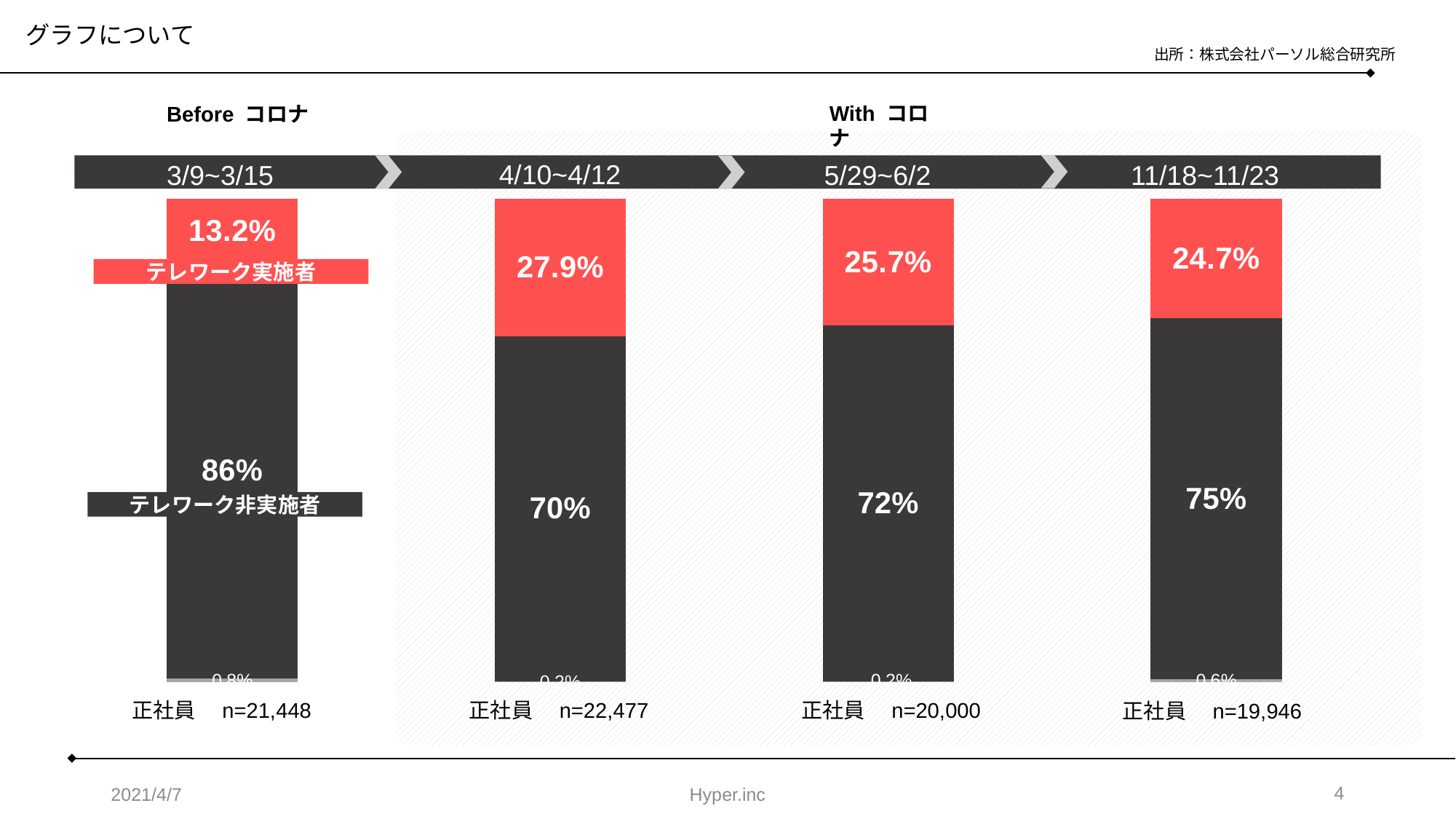

# グラフについて
出所：株式会社パーソル総合研究所
With コロナ
Before コロナ

4/10~4/12
5/29~6/2
11/18~11/23
3/9~3/15

### Chart

| Category | 列2 | 列1 | 系列 1 |
|---|---|---|---|
| カテゴリ 1 | 0.008 | 0.86 | 0.132 |
| カテゴリ 2 | 0.0017 | 0.703 | 0.279 |
| カテゴリ 3 | 0.002 | 0.723 | 0.257 |
| カテゴリ 3 | 0.006 | 0.747 | 0.247 |
テレワーク実施者
テレワーク非実施者
正社員　n=20,000
正社員　n=21,448
正社員　n=22,477
正社員　n=19,946
4
Hyper.inc
2021/4/7